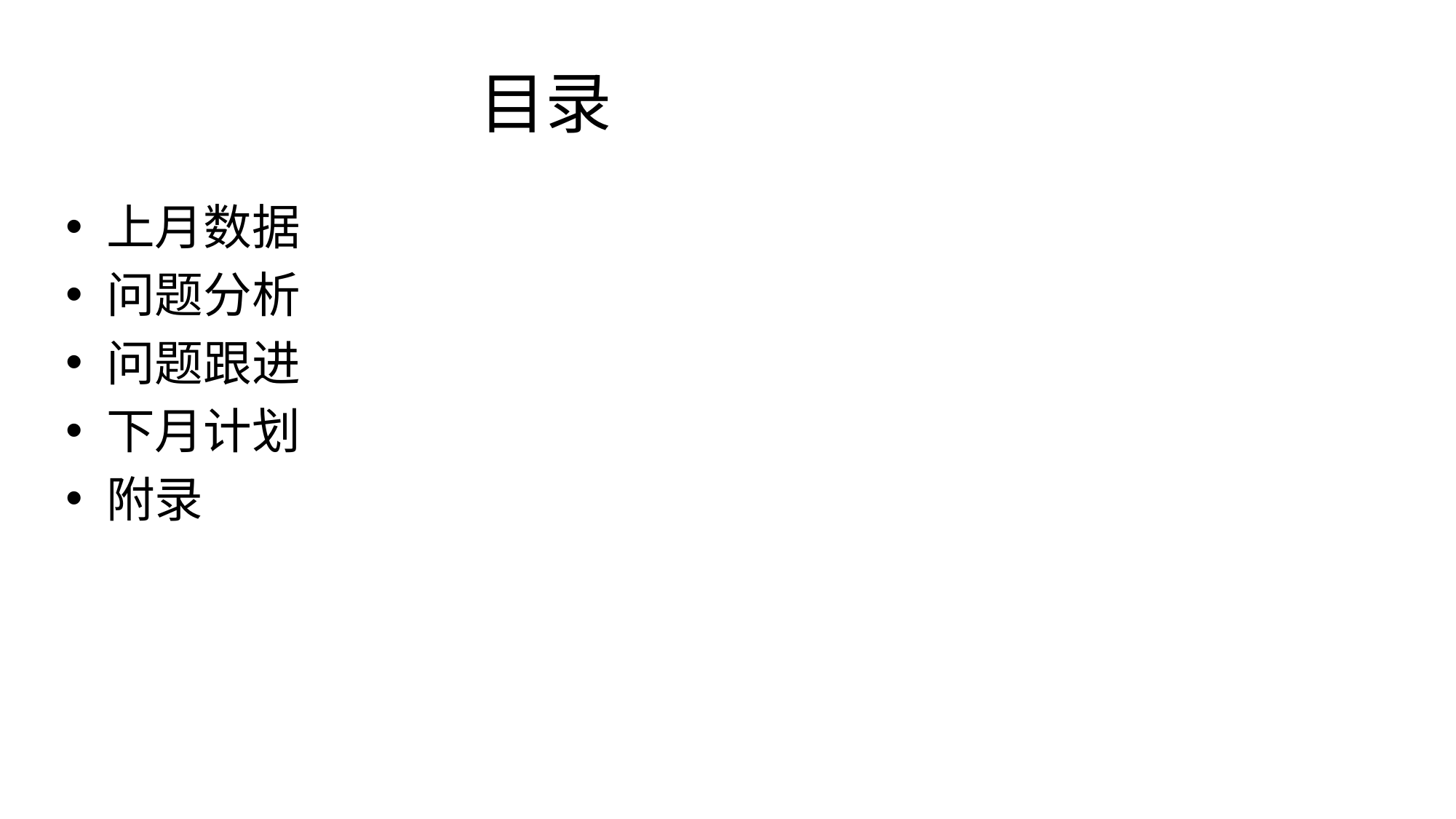

# 目录
上月数据
问题分析
问题跟进
下月计划
附录